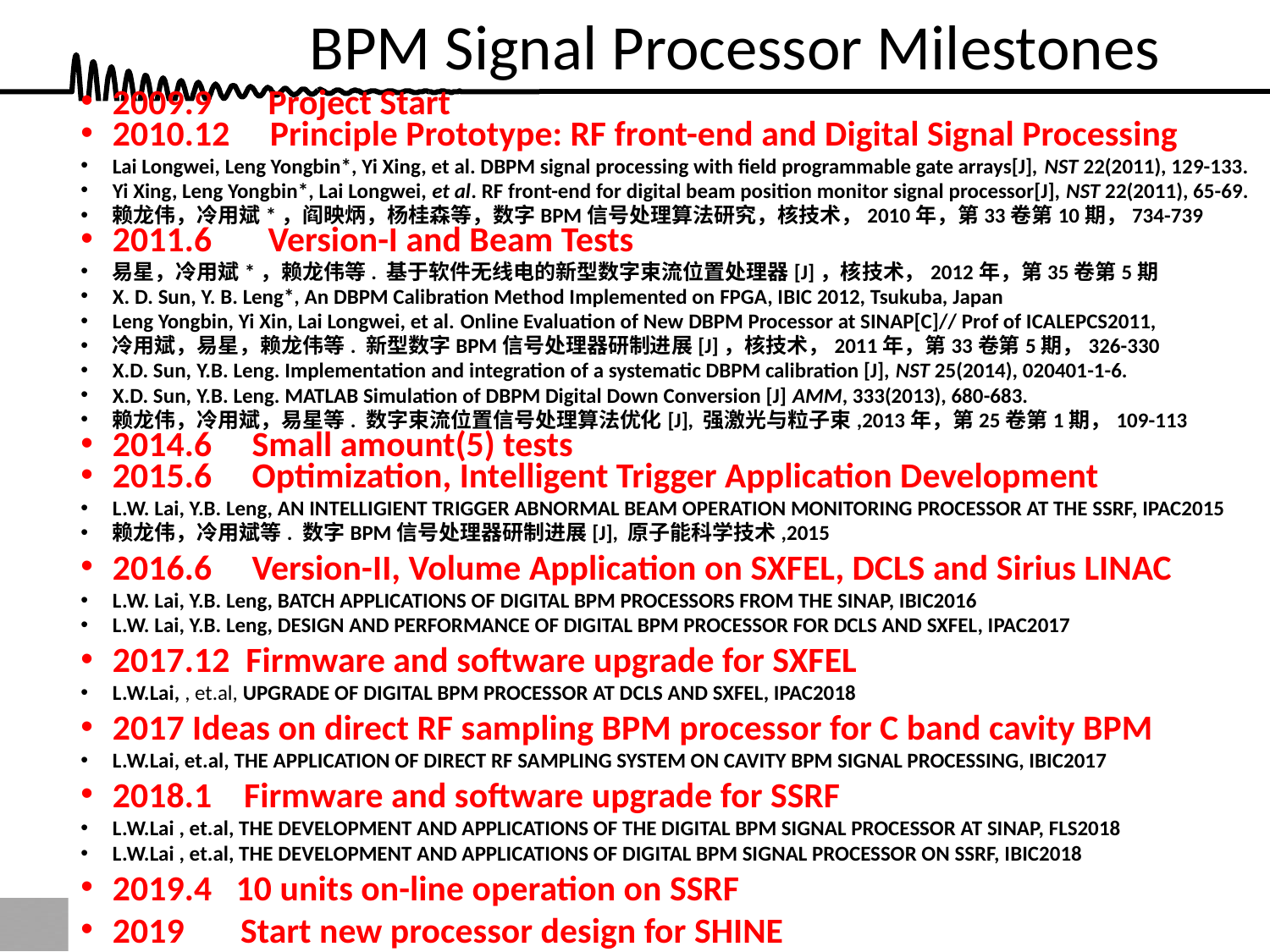

# BPM Signal Processor Milestones
2009.9       Project Start
2010.12     Principle Prototype: RF front-end and Digital Signal Processing
Lai Longwei, Leng Yongbin*, Yi Xing, et al. DBPM signal processing with field programmable gate arrays[J], NST 22(2011), 129-133.
Yi Xing, Leng Yongbin*, Lai Longwei, et al. RF front-end for digital beam position monitor signal processor[J], NST 22(2011), 65-69.
赖龙伟，冷用斌*，阎映炳，杨桂森等，数字BPM信号处理算法研究，核技术，2010年，第33卷第10期，734-739
2011.6       Version-I and Beam Tests
易星，冷用斌*，赖龙伟等. 基于软件无线电的新型数字束流位置处理器[J]，核技术，2012年，第35卷第5期
X. D. Sun, Y. B. Leng*, An DBPM Calibration Method Implemented on FPGA, IBIC 2012, Tsukuba, Japan
Leng Yongbin, Yi Xin, Lai Longwei, et al. Online Evaluation of New DBPM Processor at SINAP[C]// Prof of ICALEPCS2011,
冷用斌，易星，赖龙伟等. 新型数字BPM信号处理器研制进展[J]，核技术，2011年，第33卷第5期，326-330
X.D. Sun, Y.B. Leng. Implementation and integration of a systematic DBPM calibration [J], NST 25(2014), 020401-1-6.
X.D. Sun, Y.B. Leng. MATLAB Simulation of DBPM Digital Down Conversion [J] AMM, 333(2013), 680-683.
赖龙伟，冷用斌，易星等. 数字束流位置信号处理算法优化[J], 强激光与粒子束,2013年，第25卷第1期，109-113
2014.6     Small amount(5) tests
2015.6     Optimization, Intelligent Trigger Application Development
L.W. Lai, Y.B. Leng, AN INTELLIGIENT TRIGGER ABNORMAL BEAM OPERATION MONITORING PROCESSOR AT THE SSRF, IPAC2015
赖龙伟，冷用斌等. 数字BPM信号处理器研制进展[J], 原子能科学技术,2015
2016.6     Version-II, Volume Application on SXFEL, DCLS and Sirius LINAC
L.W. Lai, Y.B. Leng, BATCH APPLICATIONS OF DIGITAL BPM PROCESSORS FROM THE SINAP, IBIC2016
L.W. Lai, Y.B. Leng, DESIGN AND PERFORMANCE OF DIGITAL BPM PROCESSOR FOR DCLS AND SXFEL, IPAC2017
2017.12  Firmware and software upgrade for SXFEL
L.W.Lai, , et.al, UPGRADE OF DIGITAL BPM PROCESSOR AT DCLS AND SXFEL, IPAC2018
2017 Ideas on direct RF sampling BPM processor for C band cavity BPM
L.W.Lai, et.al, THE APPLICATION OF DIRECT RF SAMPLING SYSTEM ON CAVITY BPM SIGNAL PROCESSING, IBIC2017
2018.1    Firmware and software upgrade for SSRF
L.W.Lai , et.al, THE DEVELOPMENT AND APPLICATIONS OF THE DIGITAL BPM SIGNAL PROCESSOR AT SINAP, FLS2018
L.W.Lai , et.al, THE DEVELOPMENT AND APPLICATIONS OF DIGITAL BPM SIGNAL PROCESSOR ON SSRF, IBIC2018
2019.4   10 units on-line operation on SSRF
2019       Start new processor design for SHINE

上海光源束测组
4